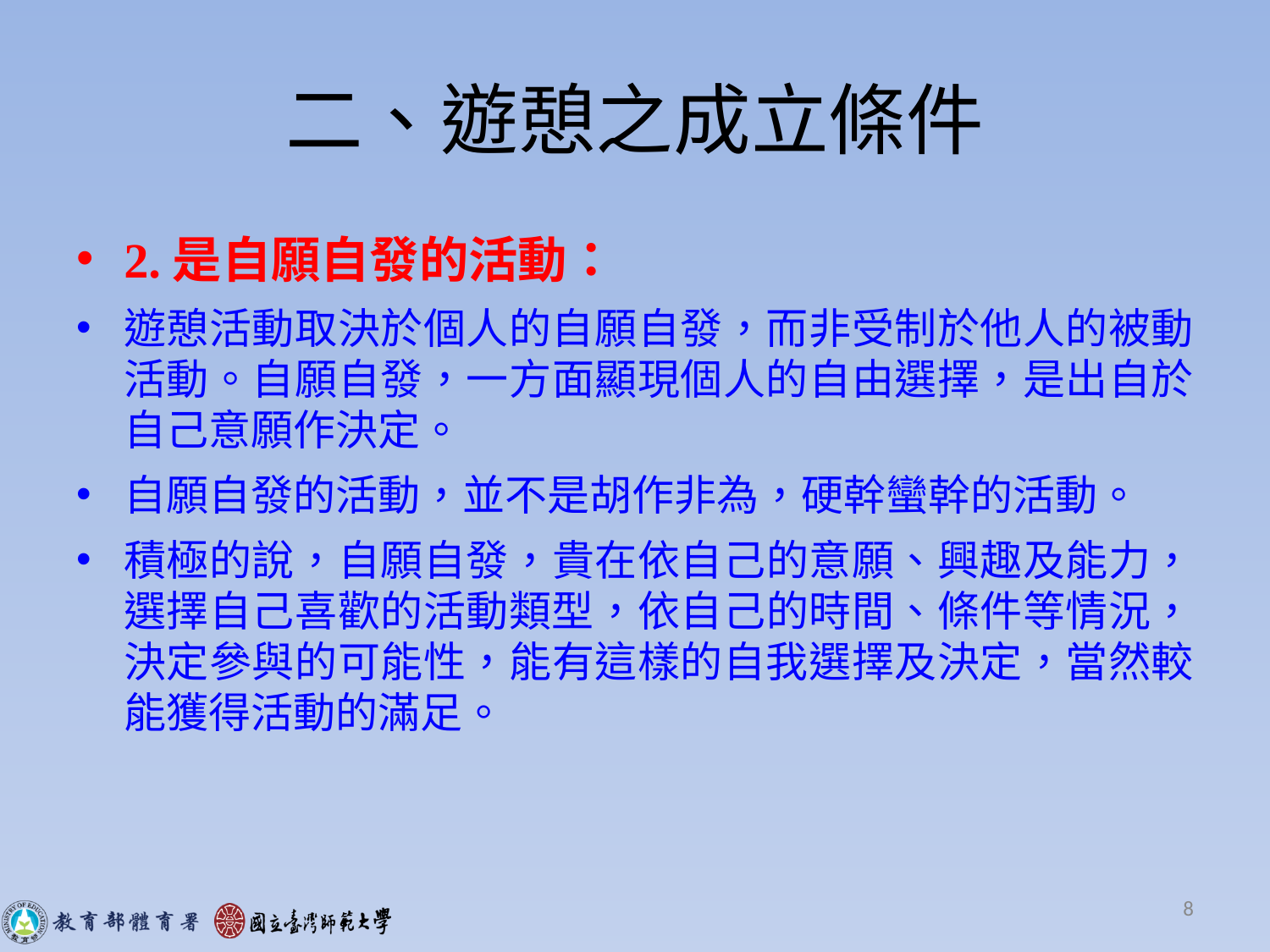

# 二、遊憩之成立條件
2.是自願自發的活動：
遊憩活動取決於個人的自願自發，而非受制於他人的被動活動。自願自發，一方面顯現個人的自由選擇，是出自於自己意願作決定。
自願自發的活動，並不是胡作非為，硬幹蠻幹的活動。
積極的說，自願自發，貴在依自己的意願、興趣及能力，選擇自己喜歡的活動類型，依自己的時間、條件等情況，決定參與的可能性，能有這樣的自我選擇及決定，當然較能獲得活動的滿足。

8